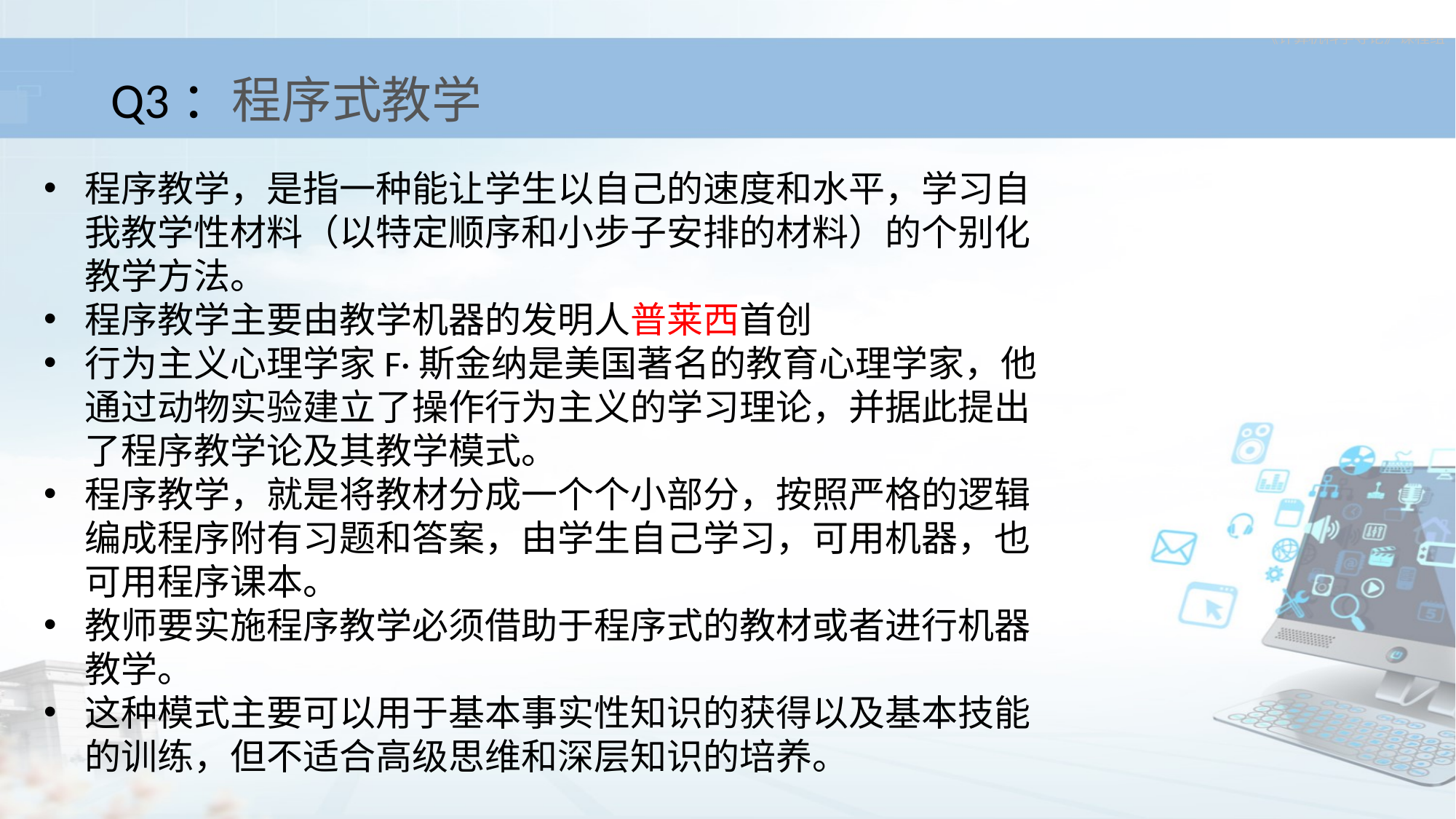

# Q3：程序式教学
程序教学，是指一种能让学生以自己的速度和水平，学习自我教学性材料（以特定顺序和小步子安排的材料）的个别化教学方法。
程序教学主要由教学机器的发明人普莱西首创
行为主义心理学家F·斯金纳是美国著名的教育心理学家，他通过动物实验建立了操作行为主义的学习理论，并据此提出了程序教学论及其教学模式。
程序教学，就是将教材分成一个个小部分，按照严格的逻辑编成程序附有习题和答案，由学生自己学习，可用机器，也可用程序课本。
教师要实施程序教学必须借助于程序式的教材或者进行机器教学。
这种模式主要可以用于基本事实性知识的获得以及基本技能的训练，但不适合高级思维和深层知识的培养。